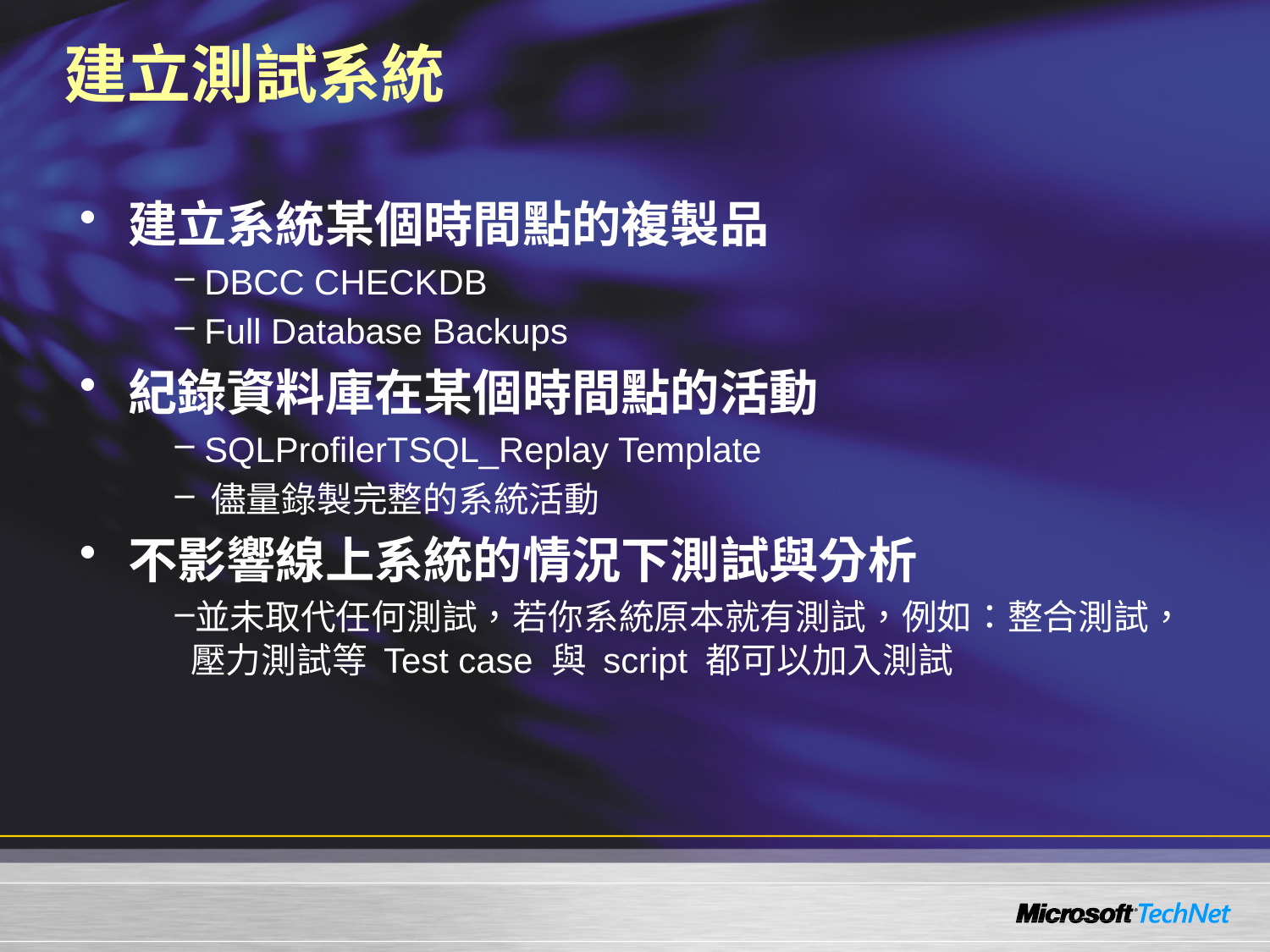

# 建立測試系統
建立系統某個時間點的複製品
 DBCC CHECKDB
 Full Database Backups
紀錄資料庫在某個時間點的活動
 SQLProfilerTSQL_Replay Template
 儘量錄製完整的系統活動
不影響線上系統的情況下測試與分析
並未取代任何測試，若你系統原本就有測試，例如：整合測試，壓力測試等 Test case 與 script 都可以加入測試